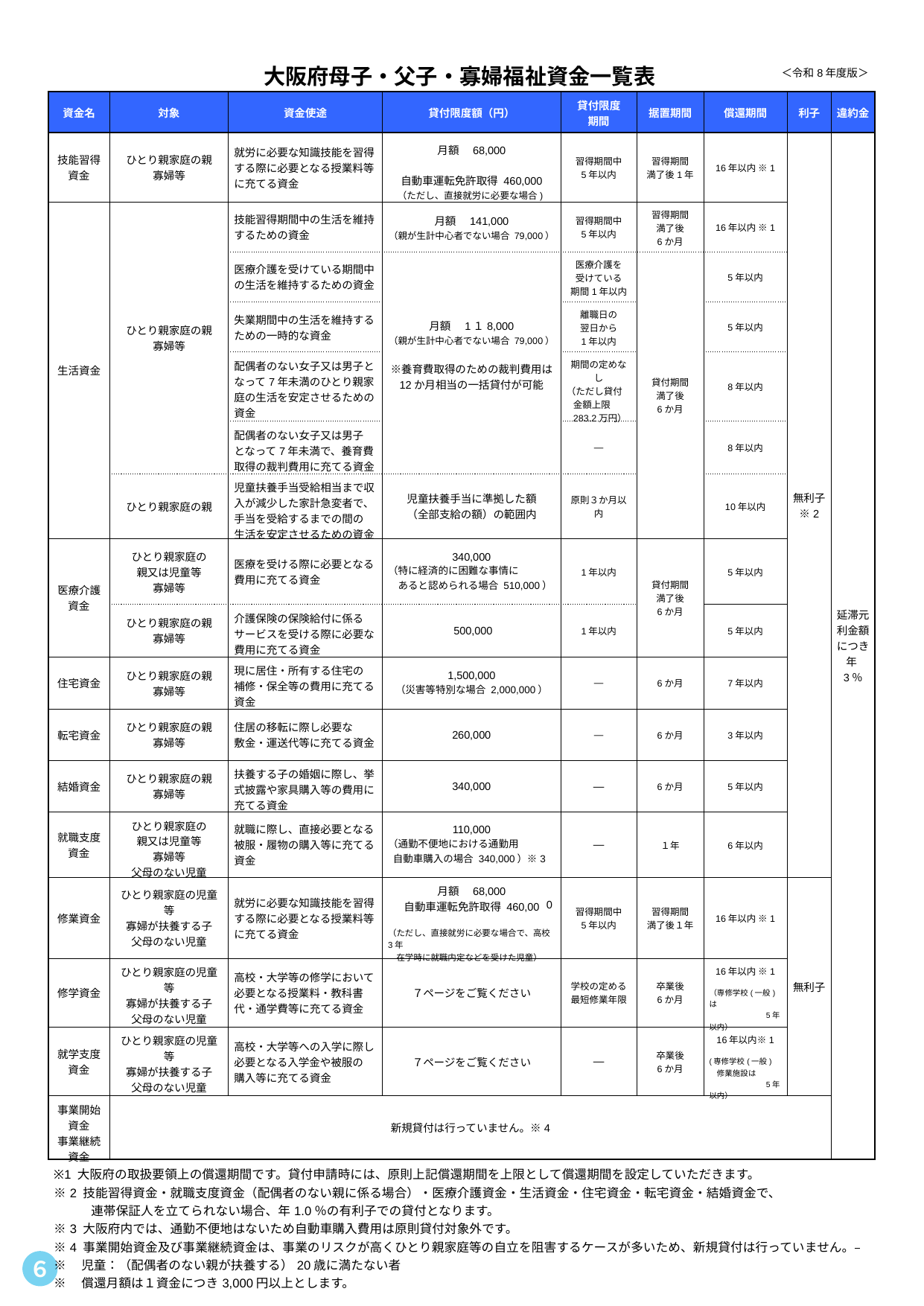

| 大阪府母子・父子・寡婦福祉資金一覧表 |  |  |  |  |  | ＜令和8年度版＞ |  |  |
| --- | --- | --- | --- | --- | --- | --- | --- | --- |
| 資金名 | 対象 | 資金使途 | 貸付限度額（円） | 貸付限度 期間 | 据置期間 | 償還期間 | 利子 | 違約金 |
| 技能習得資金 | ひとり親家庭の親 寡婦等 | 就労に必要な知識技能を習得する際に必要となる授業料等に充てる資金 | 月額　68,000 | 習得期間中 5年以内 | 習得期間 満了後1年 | 16年以内 ※1 | 無利子 ※2 | 延滞元利金額につき年3％ |
|  |  |  | 自動車運転免許取得 460,000 （ただし、直接就労に必要な場合) |  |  |  |  |  |
| 生活資金 | ひとり親家庭の親 寡婦等 | 技能習得期間中の生活を維持するための資金 | 月額　141,000 （親が生計中心者でない場合 79,000） | 習得期間中 5年以内 | 習得期間 満了後 6か月 | 16年以内 ※1 |  |  |
|  |  | 医療介護を受けている期間中の生活を維持するための資金 | 月額　1１8,000 （親が生計中心者でない場合 79,000） ※養育費取得のための裁判費用は 12か月相当の一括貸付が可能 | 医療介護を 受けている 期間1年以内 | 貸付期間 満了後 6か月 | 5年以内 |  |  |
|  |  | 失業期間中の生活を維持するための一時的な資金 |  | 離職日の 翌日から 1年以内 |  | 5年以内 |  |  |
|  |  | 配偶者のない女子又は男子となって7年未満のひとり親家庭の生活を安定させるための資金 |  | 期間の定めなし （ただし貸付 金額上限 283.2万円） |  | 8年以内 |  |  |
|  |  | 配偶者のない女子又は男子 となって7年未満で、養育費 取得の裁判費用に充てる資金 |  | ― |  | 8年以内 |  |  |
|  | ひとり親家庭の親 | 児童扶養手当受給相当まで収入が減少した家計急変者で、手当を受給するまでの間の 生活を安定させるための資金 | 児童扶養手当に準拠した額 （全部支給の額）の範囲内 | 原則３か月以内 |  | 10年以内 |  |  |
| 医療介護資金 | ひとり親家庭の 親又は児童等 寡婦等 | 医療を受ける際に必要となる費用に充てる資金 | 340,000 （特に経済的に困難な事情に 　あると認められる場合 510,000） | 1年以内 | 貸付期間 満了後 6か月 | 5年以内 |  |  |
|  | ひとり親家庭の親 寡婦等 | 介護保険の保険給付に係るサービスを受ける際に必要な費用に充てる資金 | 500,000 | 1年以内 |  | 5年以内 |  |  |
| 住宅資金 | ひとり親家庭の親 寡婦等 | 現に居住・所有する住宅の 補修・保全等の費用に充てる資金 | 1,500,000 （災害等特別な場合 2,000,000） | ― | 6か月 | 7年以内 |  |  |
| 転宅資金 | ひとり親家庭の親 寡婦等 | 住居の移転に際し必要な 敷金・運送代等に充てる資金 | 260,000 | ― | 6か月 | 3年以内 |  |  |
| 結婚資金 | ひとり親家庭の親 寡婦等 | 扶養する子の婚姻に際し、挙式披露や家具購入等の費用に充てる資金 | 340,000 | ― | 6か月 | 5年以内 |  |  |
| 就職支度資金 | ひとり親家庭の 親又は児童等 寡婦等 父母のない児童 | 就職に際し、直接必要となる被服・履物の購入等に充てる資金 | 110,000 （通勤不便地における通勤用 自動車購入の場合 340,000）※3 | ― | １年 | 6年以内 |  |  |
| 修業資金 | ひとり親家庭の児童等 寡婦が扶養する子 父母のない児童 | 就労に必要な知識技能を習得する際に必要となる授業料等に充てる資金 | 月額　68,000 自動車運転免許取得 460,00 （ただし、直接就労に必要な場合で、高校3年 　在学時に就職内定などを受けた児童） | 習得期間中 5年以内 | 習得期間 満了後１年 | 16年以内 ※1 | 無利子 |  |
| 修学資金 | ひとり親家庭の児童等 寡婦が扶養する子 父母のない児童 | 高校・大学等の修学において必要となる授業料・教科書代・通学費等に充てる資金 | ７ページをご覧ください | 学校の定める 最短修業年限 | 卒業後 6か月 | 16年以内 ※1 （専修学校(一般)は 　　　　　　　5年以内） |  |  |
| 就学支度資金 | ひとり親家庭の児童等 寡婦が扶養する子 父母のない児童 | 高校・大学等への入学に際し必要となる入学金や被服の 購入等に充てる資金 | ７ページをご覧ください | ― | 卒業後 6か月 | 16年以内※1 (専修学校(一般) 　修業施設は 　　　　　　　5年以内） |  |  |
| 事業開始資金 事業継続資金 | 新規貸付は行っていません。※4 |  |  |  |  |  |  |  |
| ※1 大阪府の取扱要領上の償還期間です。貸付申請時には、原則上記償還期間を上限として償還期間を設定していただきます。 ※2 技能習得資金・就職支度資金（配偶者のない親に係る場合）・医療介護資金・生活資金・住宅資金・転宅資金・結婚資金で、 　　　連帯保証人を立てられない場合、年1.0％の有利子での貸付となります。 ※3 大阪府内では、通勤不便地はないため自動車購入費用は原則貸付対象外です。 ※4 事業開始資金及び事業継続資金は、事業のリスクが高くひとり親家庭等の自立を阻害するケースが多いため、新規貸付は行っていません。 ※ 　児童：（配偶者のない親が扶養する）20歳に満たない者 ※　 償還月額は１資金につき3,000円以上とします。 |  |  |  |  |  |  |  |  |
0
６